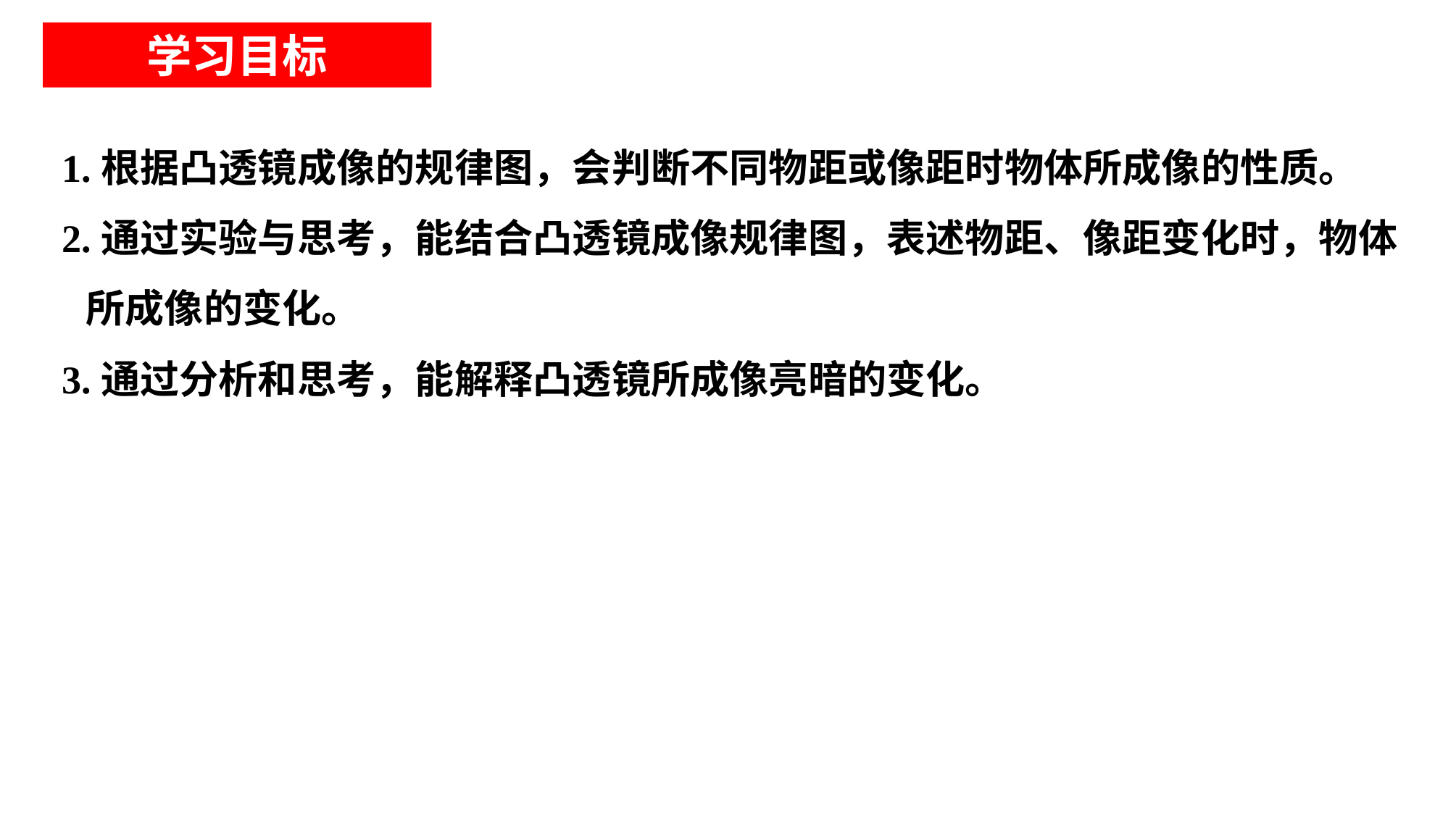

学习目标
1.根据凸透镜成像的规律图，会判断不同物距或像距时物体所成像的性质。
2.通过实验与思考，能结合凸透镜成像规律图，表述物距、像距变化时，物体所成像的变化。
3.通过分析和思考，能解释凸透镜所成像亮暗的变化。